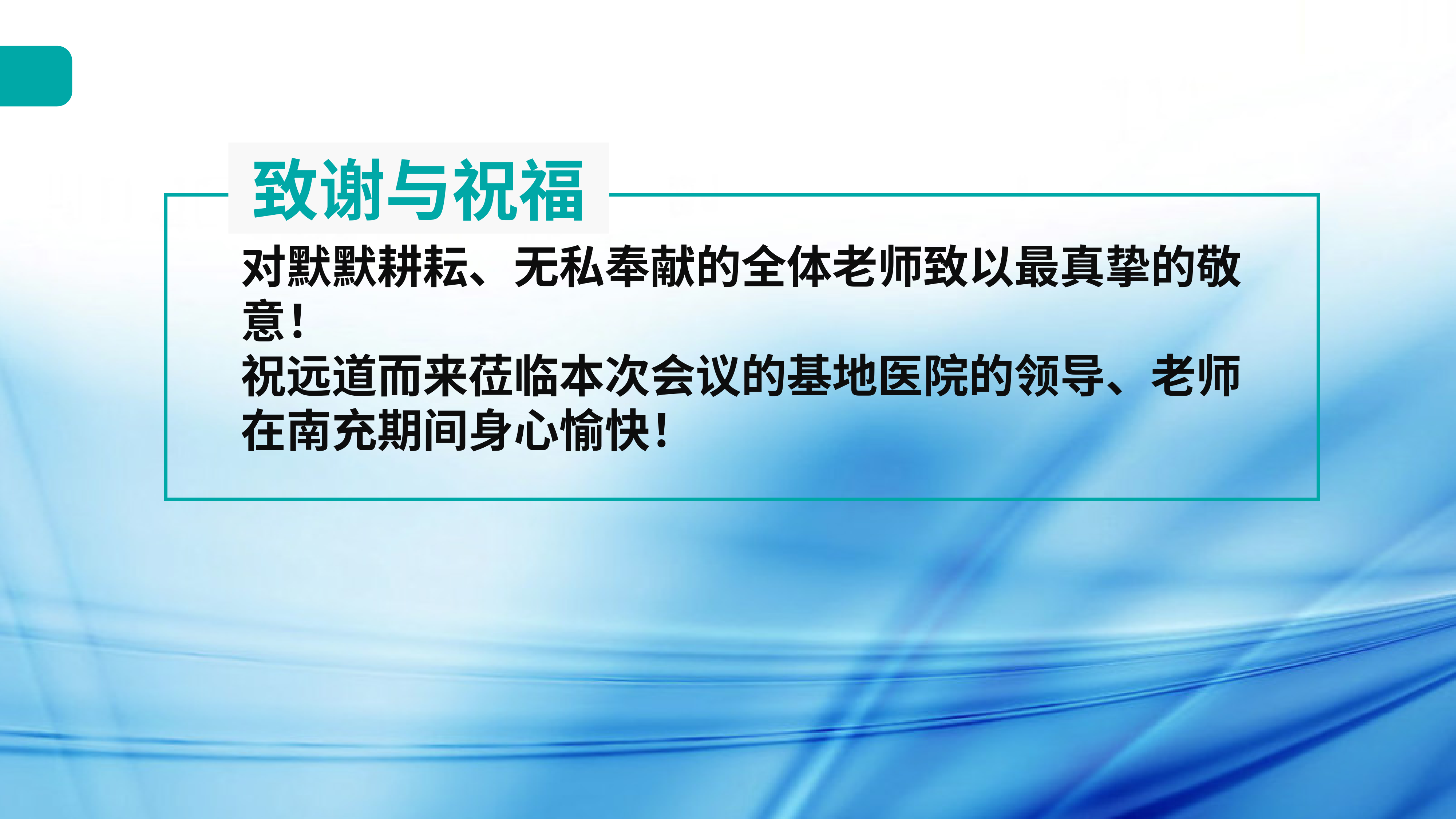

致谢与祝福
对默默耕耘、无私奉献的全体老师致以最真挚的敬意！
祝远道而来莅临本次会议的基地医院的领导、老师在南充期间身心愉快！